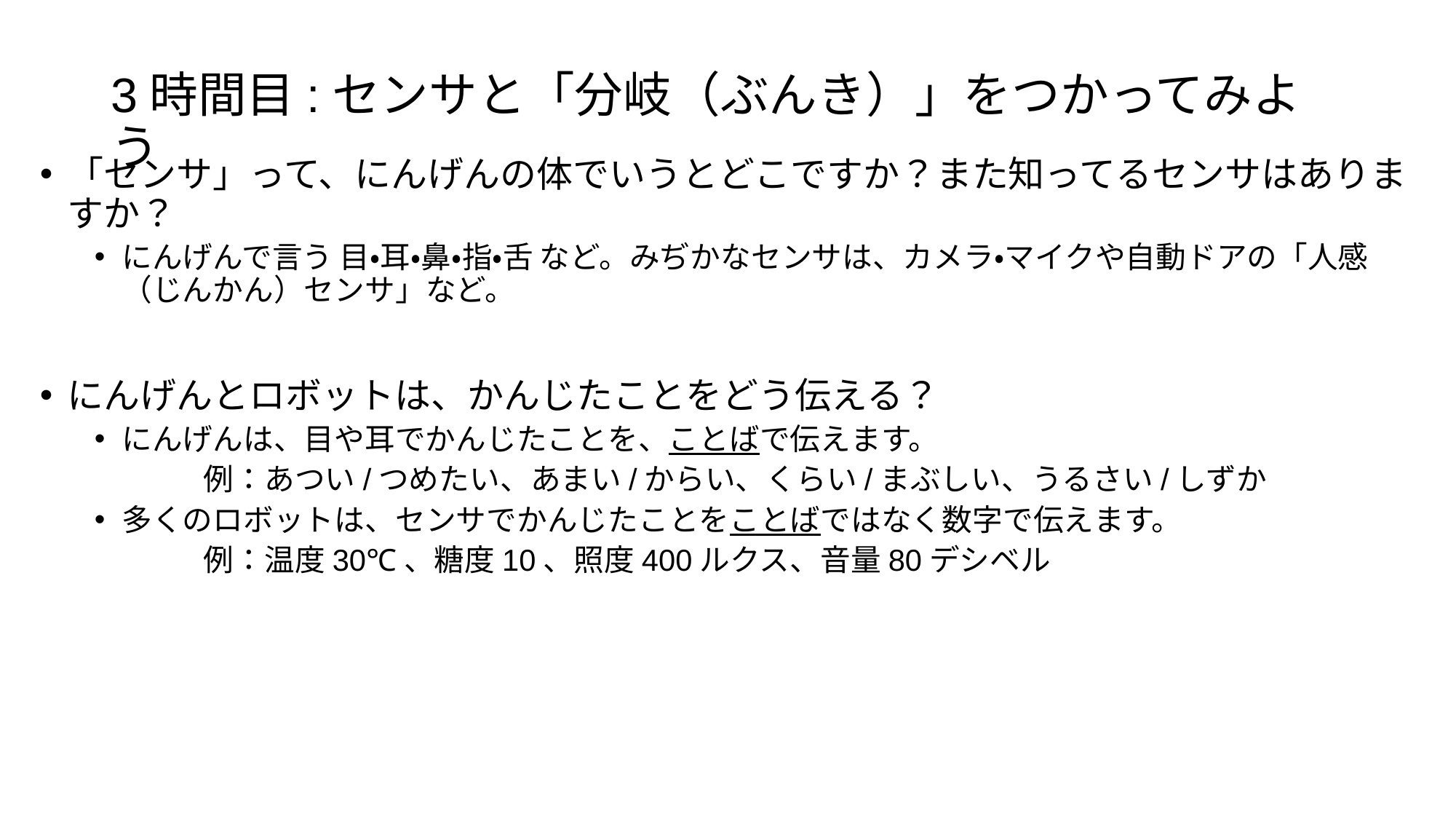

# 3時間目:センサと「分岐（ぶんき）」をつかってみよう
「センサ」って、にんげんの体でいうとどこですか？また知ってるセンサはありますか？
にんげんで言う 目・耳・鼻・指・舌 など。みぢかなセンサは、カメラ・マイクや自動ドアの「人感（じんかん）センサ」など。

にんげんとロボットは、かんじたことをどう伝える？
にんげんは、目や耳でかんじたことを、ことばで伝えます。
	例：あつい/つめたい、あまい/からい、くらい/まぶしい、うるさい/しずか
多くのロボットは、センサでかんじたことをことばではなく数字で伝えます。
	例：温度30℃、糖度10、照度400ルクス、音量80デシベル